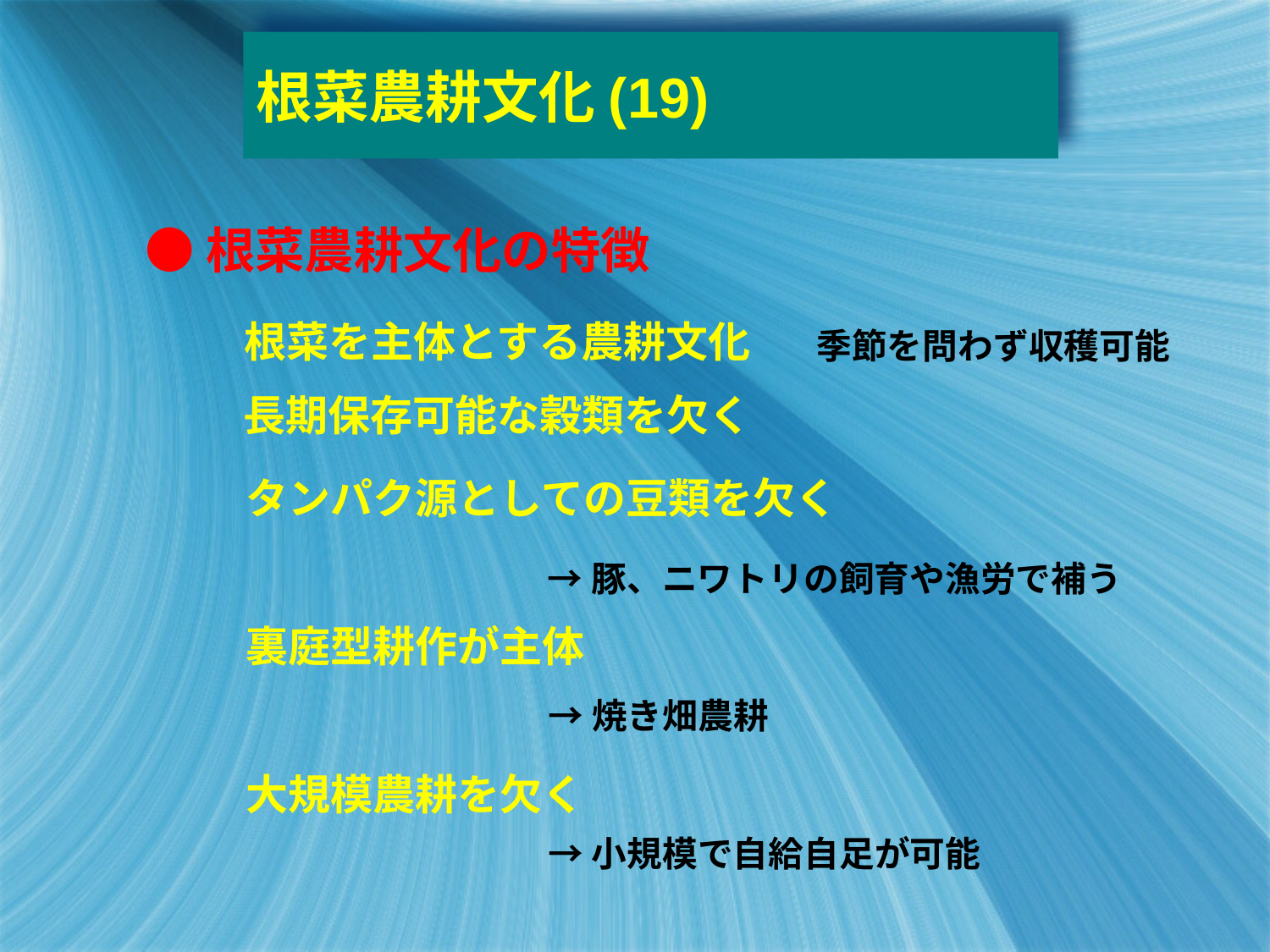

# 根菜農耕文化(19)
●根菜農耕文化の特徴
根菜を主体とする農耕文化
季節を問わず収穫可能
長期保存可能な穀類を欠く
タンパク源としての豆類を欠く
→豚、ニワトリの飼育や漁労で補う
裏庭型耕作が主体
→焼き畑農耕
大規模農耕を欠く
→小規模で自給自足が可能